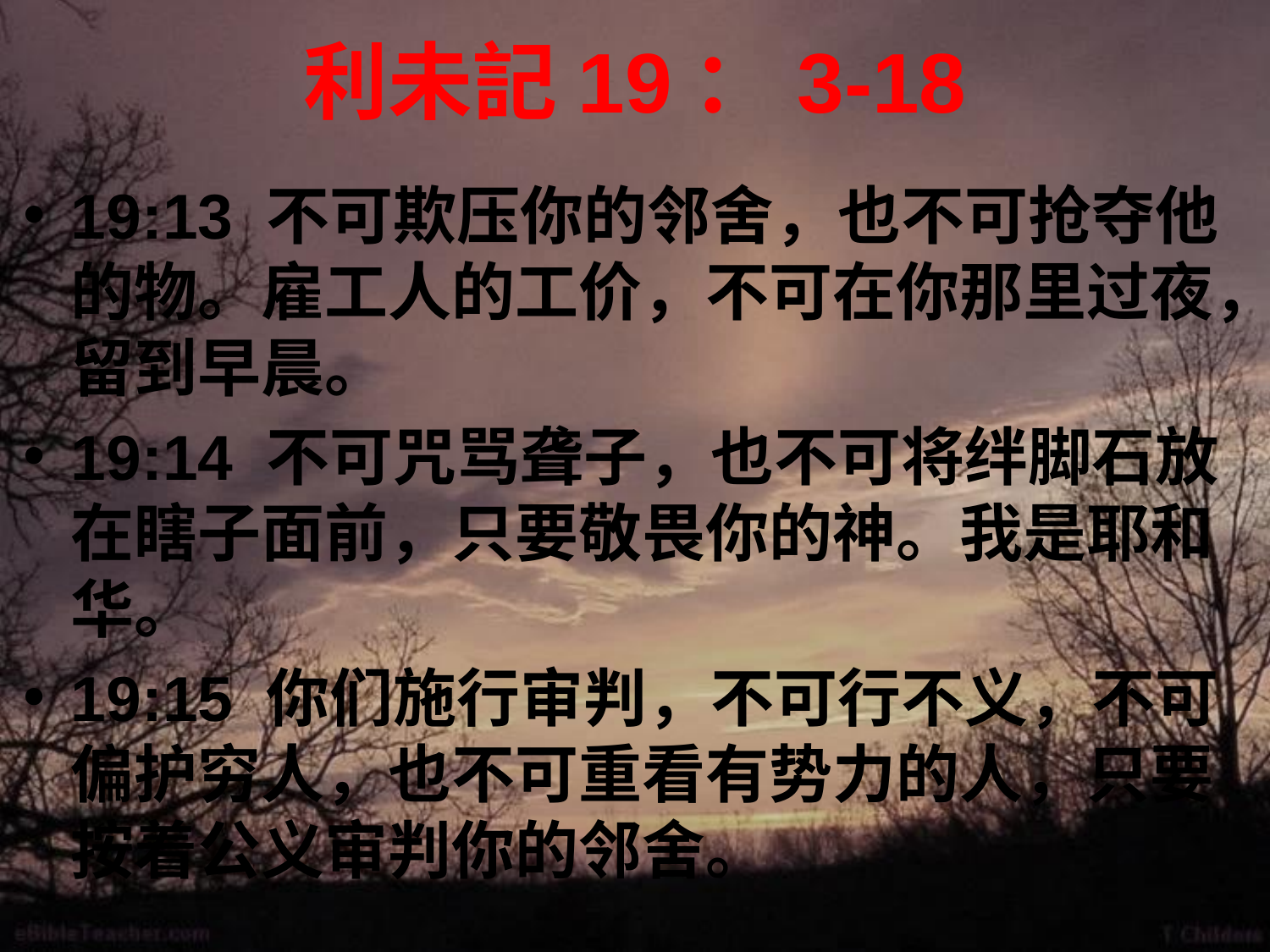

# 利未記19：3-18
19:13 不可欺压你的邻舍，也不可抢夺他的物。雇工人的工价，不可在你那里过夜，留到早晨。
19:14 不可咒骂聋子，也不可将绊脚石放在瞎子面前，只要敬畏你的神。我是耶和华。
19:15 你们施行审判，不可行不义，不可偏护穷人，也不可重看有势力的人，只要按着公义审判你的邻舍。